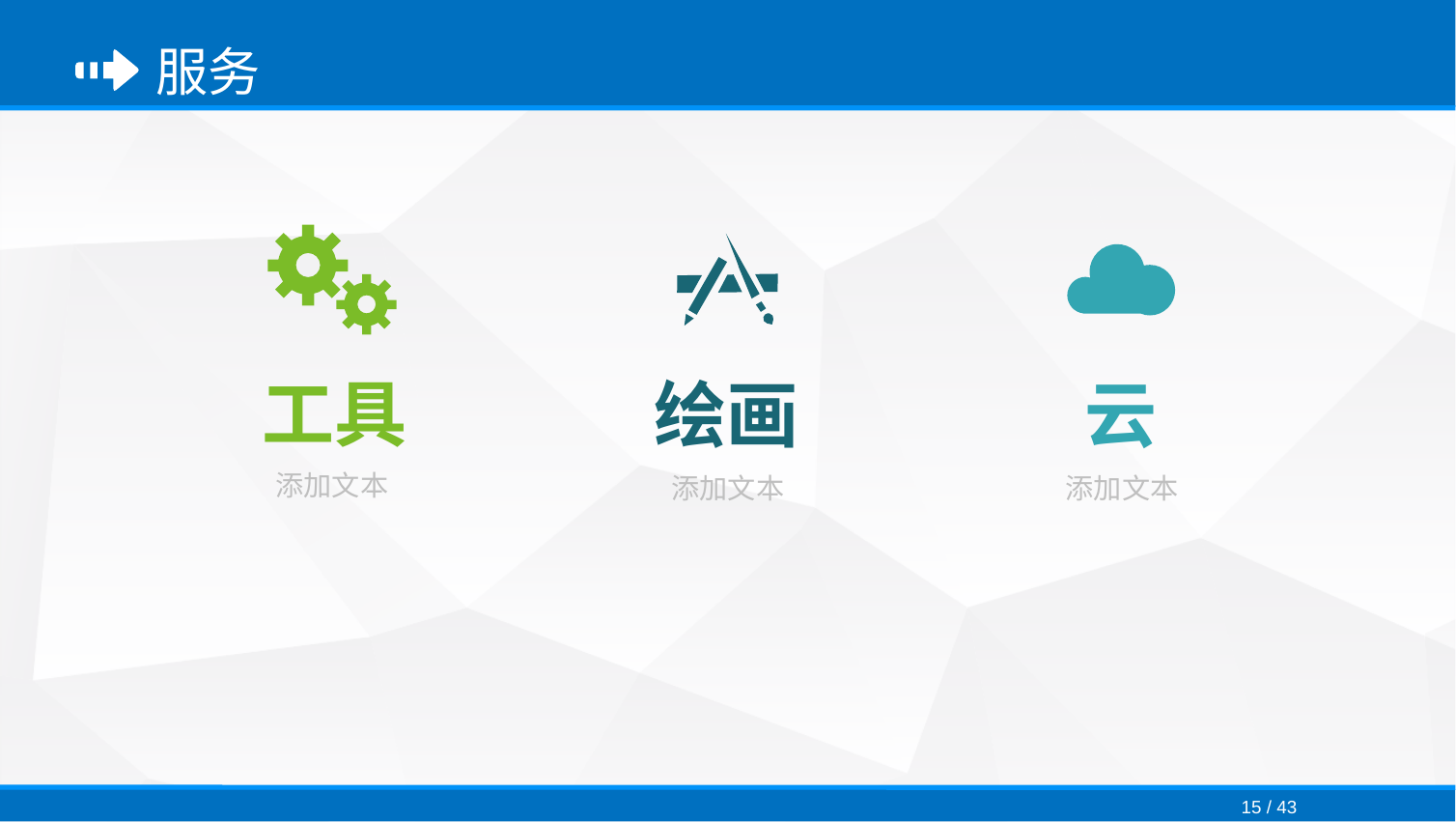

服务

工具
绘画
云
添加文本
添加文本
添加文本
15 / 43